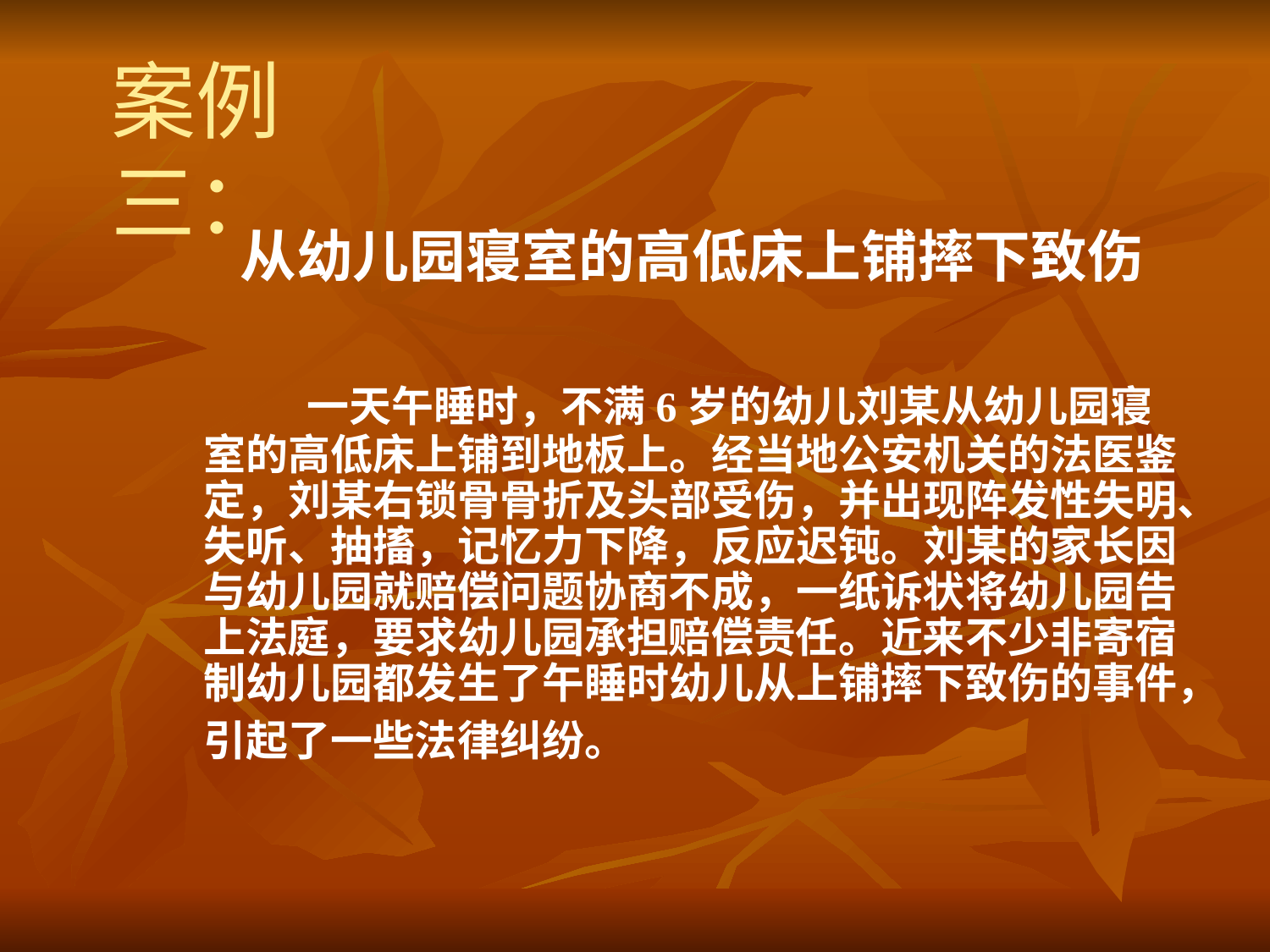

# 案例三：
从幼儿园寝室的高低床上铺摔下致伤

       一天午睡时，不满6岁的幼儿刘某从幼儿园寝室的高低床上铺到地板上。经当地公安机关的法医鉴定，刘某右锁骨骨折及头部受伤，并出现阵发性失明、失听、抽搐，记忆力下降，反应迟钝。刘某的家长因与幼儿园就赔偿问题协商不成，一纸诉状将幼儿园告上法庭，要求幼儿园承担赔偿责任。近来不少非寄宿制幼儿园都发生了午睡时幼儿从上铺摔下致伤的事件，引起了一些法律纠纷。